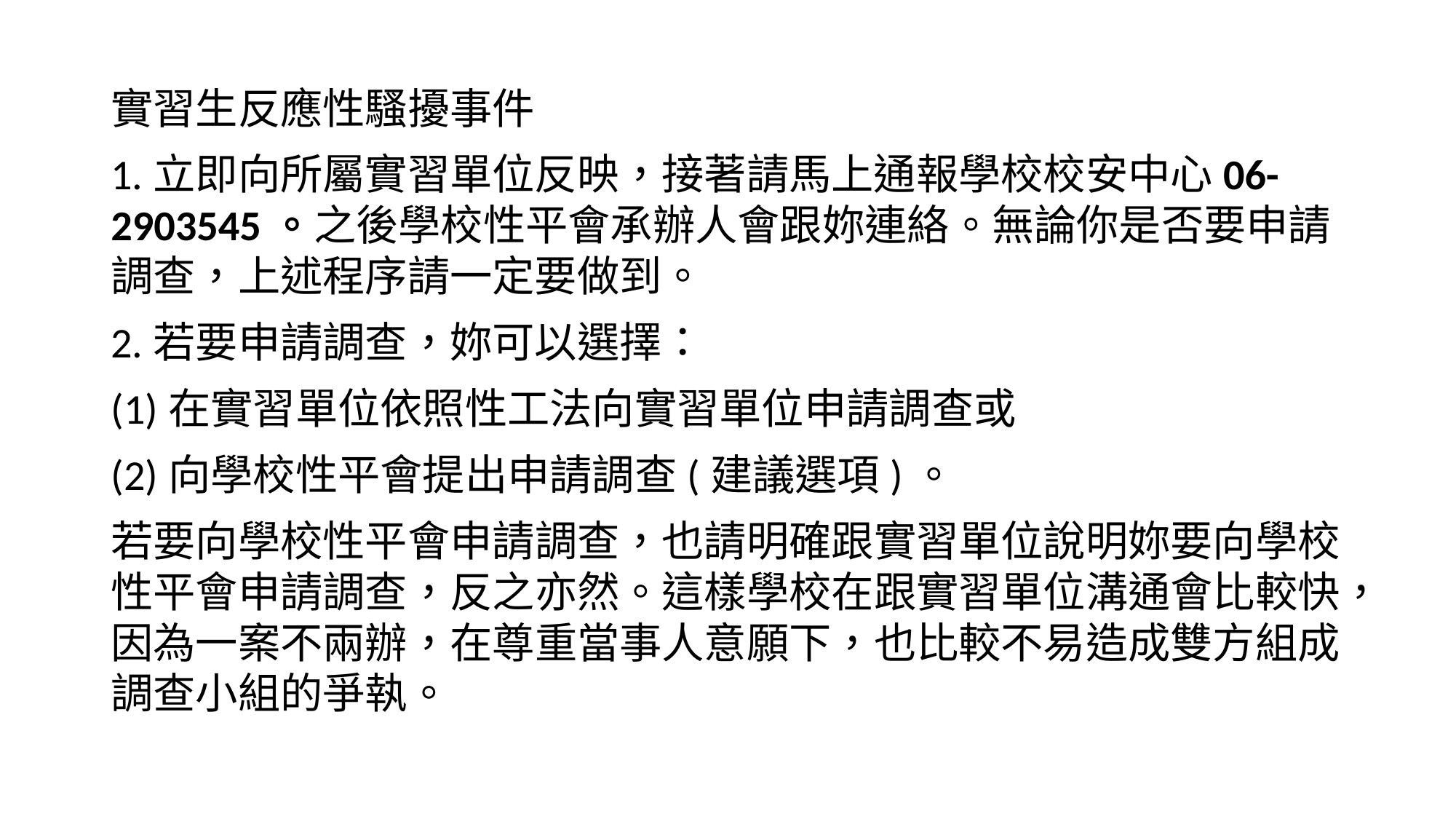

實習生反應性騷擾事件
1.立即向所屬實習單位反映，接著請馬上通報學校校安中心06-2903545。之後學校性平會承辦人會跟妳連絡。無論你是否要申請調查，上述程序請一定要做到。
2.若要申請調查，妳可以選擇：
(1)在實習單位依照性工法向實習單位申請調查或
(2)向學校性平會提出申請調查(建議選項)。
若要向學校性平會申請調查，也請明確跟實習單位說明妳要向學校性平會申請調查，反之亦然。這樣學校在跟實習單位溝通會比較快，因為一案不兩辦，在尊重當事人意願下，也比較不易造成雙方組成調查小組的爭執。